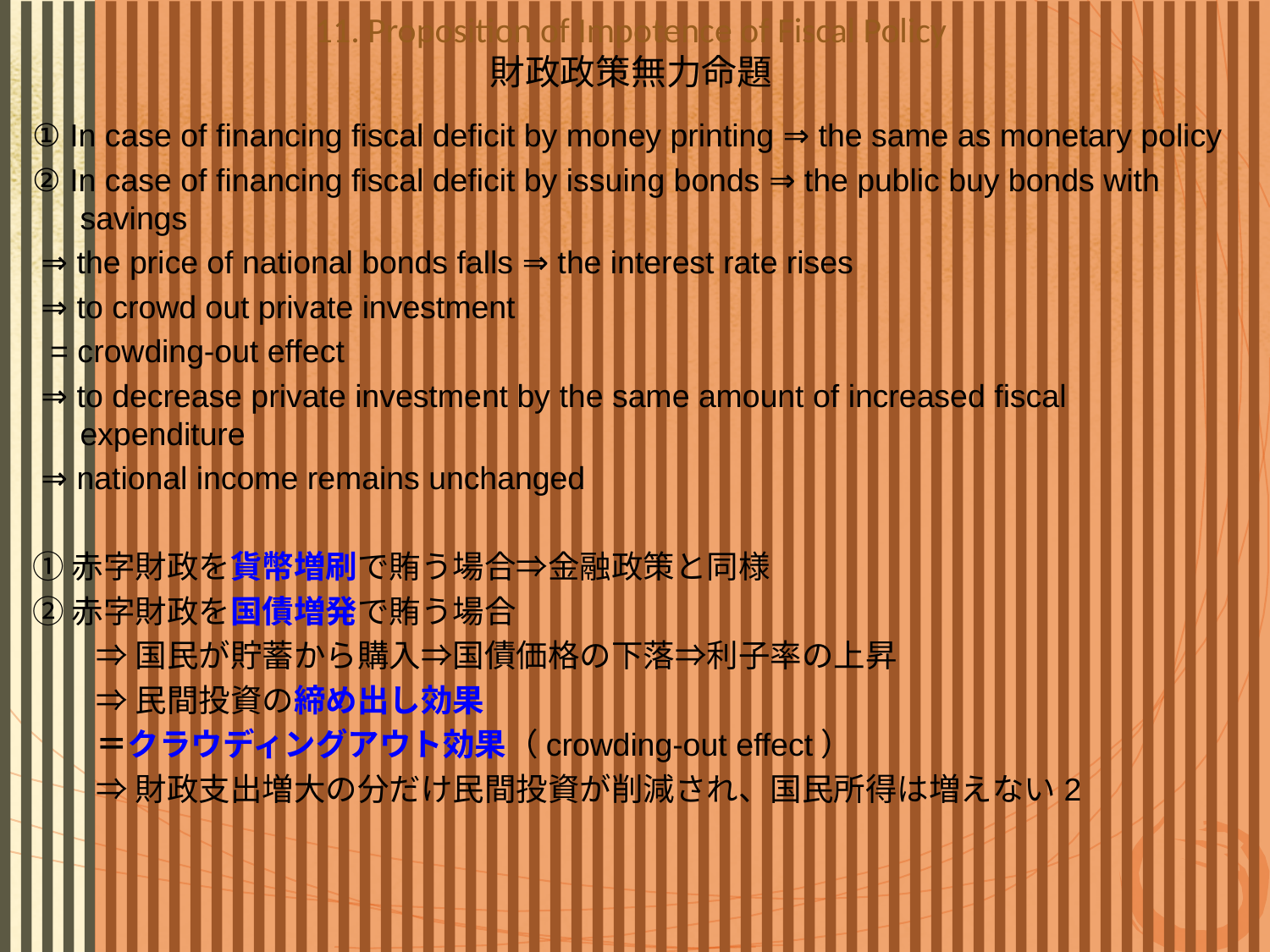

# 11. Proposition of Impotence of Fiscal Policy 財政政策無力命題
① In case of financing fiscal deficit by money printing ⇒ the same as monetary policy
② In case of financing fiscal deficit by issuing bonds ⇒ the public buy bonds with savings
 ⇒ the price of national bonds falls ⇒ the interest rate rises
 ⇒ to crowd out private investment
  = crowding-out effect
 ⇒ to decrease private investment by the same amount of increased fiscal expenditure
 ⇒ national income remains unchanged

①赤字財政を貨幣増刷で賄う場合⇒金融政策と同様
②赤字財政を国債増発で賄う場合
⇒国民が貯蓄から購入⇒国債価格の下落⇒利子率の上昇
⇒民間投資の締め出し効果
＝クラウディングアウト効果（crowding-out effect）
⇒財政支出増大の分だけ民間投資が削減され、国民所得は増えない2